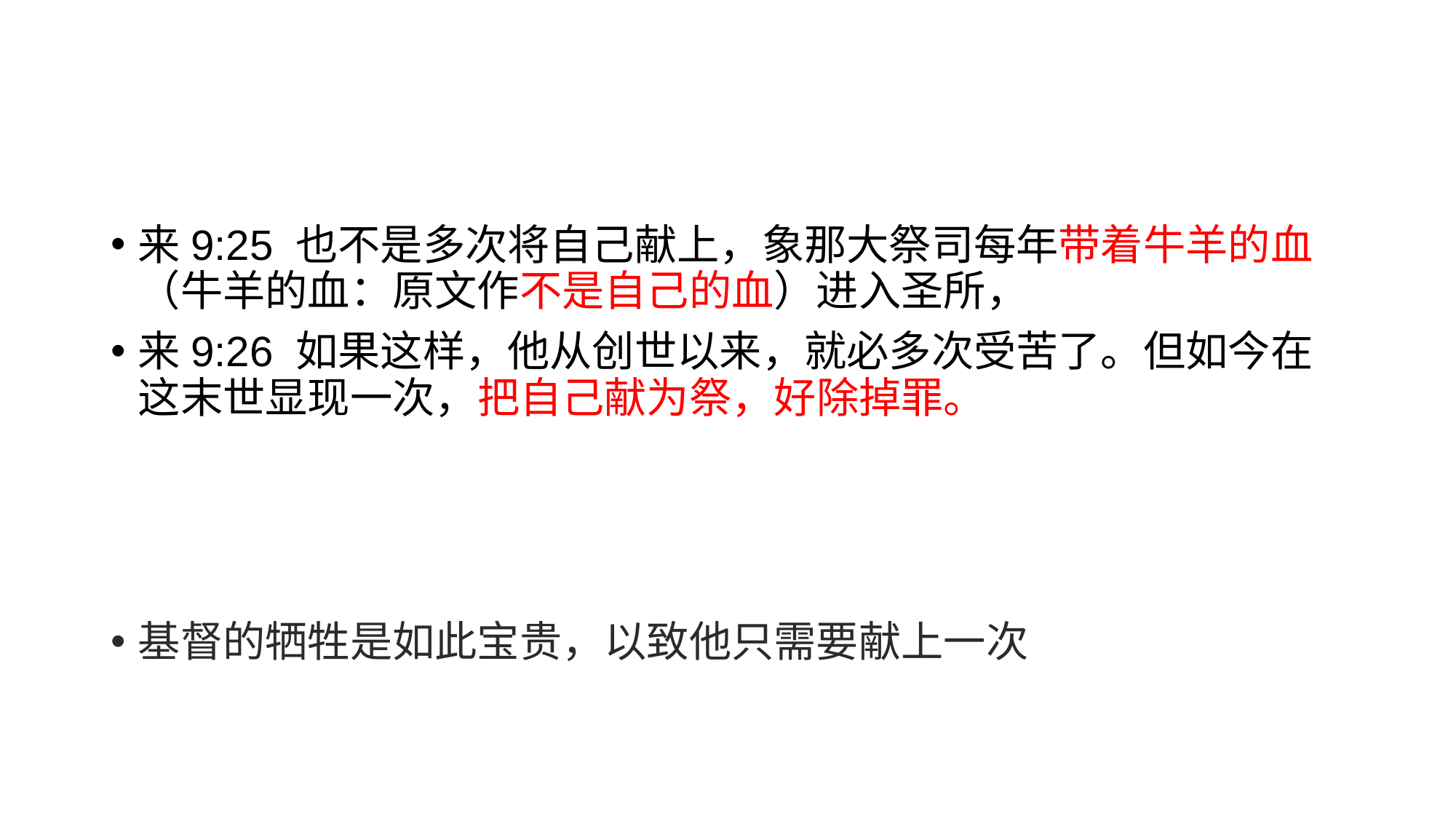

#
来9:25 也不是多次将自己献上，象那大祭司每年带着牛羊的血（牛羊的血：原文作不是自己的血）进入圣所，
来9:26 如果这样，他从创世以来，就必多次受苦了。但如今在这末世显现一次，把自己献为祭，好除掉罪。

基督的牺牲是如此宝贵，以致他只需要献上一次